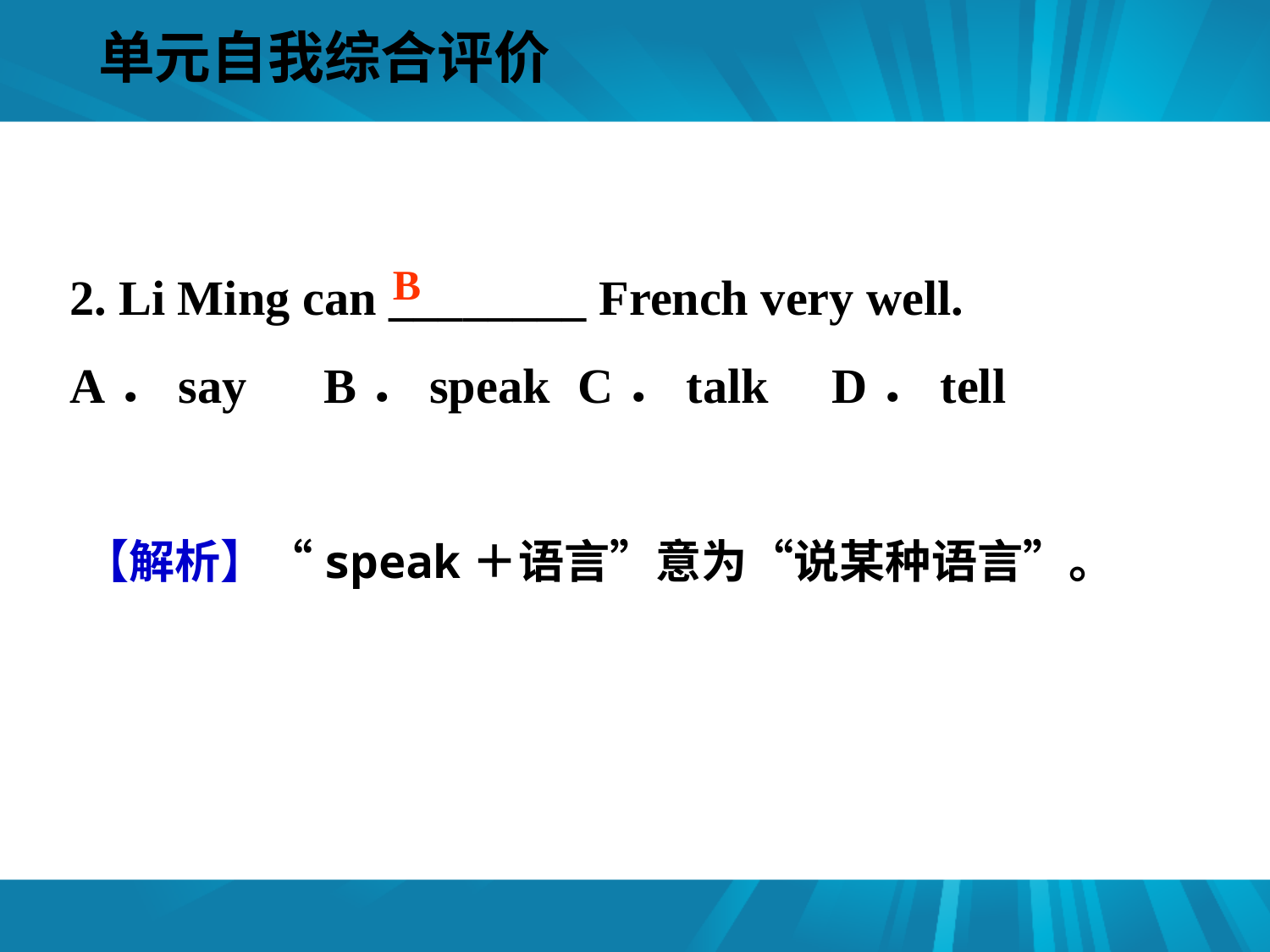

单元自我综合评价
#
2. Li Ming can ________ French very well.
A．say  	B．speak  	C．talk  	D．tell
B
【解析】“speak＋语言”意为“说某种语言”。